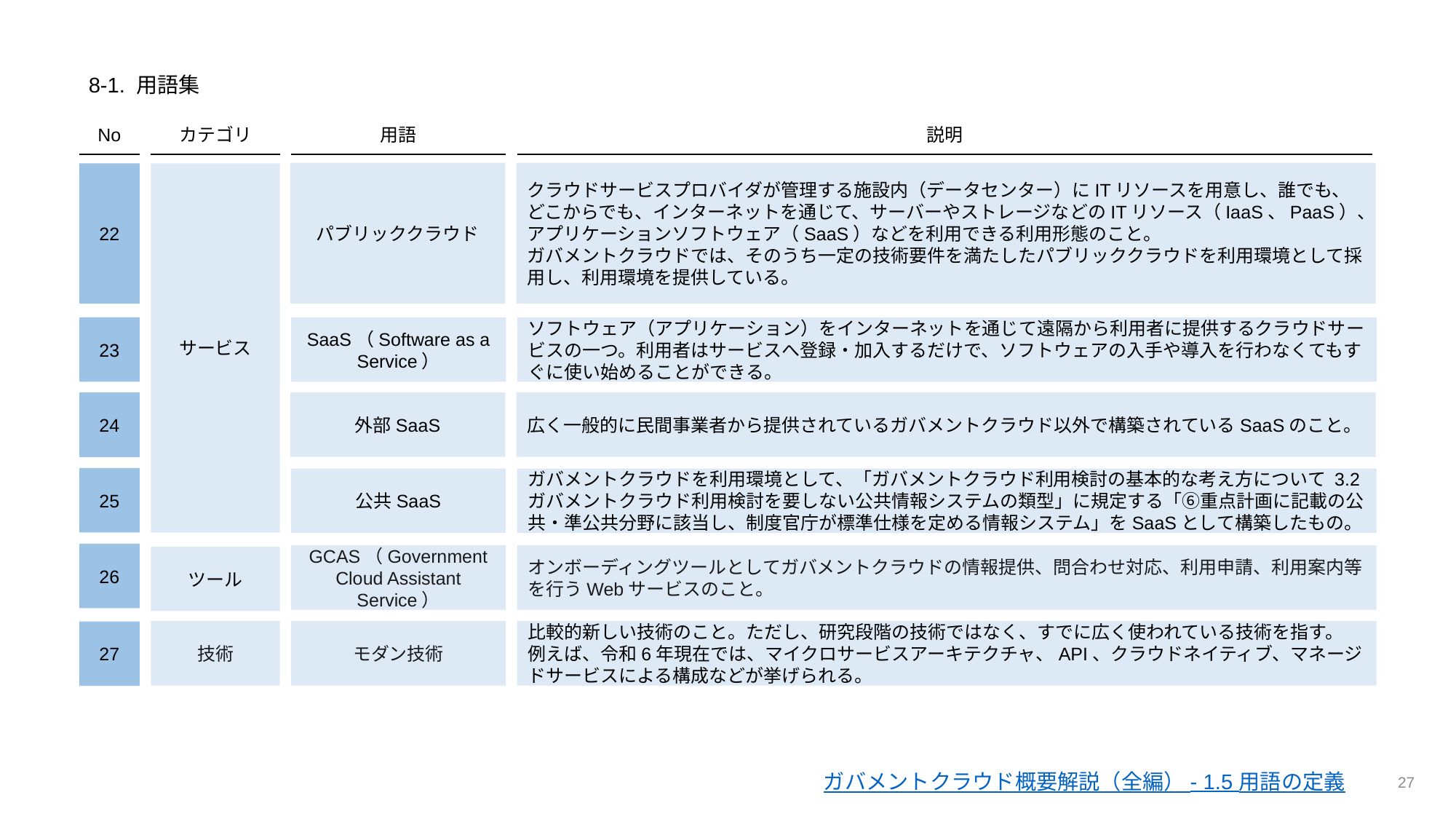

# 8-1. 用語集
No
カテゴリ
用語
説明
パブリッククラウド
クラウドサービスプロバイダが管理する施設内（データセンター）にITリソースを用意し、誰でも、どこからでも、インターネットを通じて、サーバーやストレージなどのITリソース（IaaS、PaaS）、アプリケーションソフトウェア（SaaS）などを利用できる利用形態のこと。
ガバメントクラウドでは、そのうち一定の技術要件を満たしたパブリッククラウドを利用環境として採用し、利用環境を提供している。
22
サービス
23
SaaS（Software as a Service）
ソフトウェア（アプリケーション）をインターネットを通じて遠隔から利用者に提供するクラウドサービスの一つ。利用者はサービスへ登録・加入するだけで、ソフトウェアの入手や導入を行わなくてもすぐに使い始めることができる。
外部SaaS
広く一般的に民間事業者から提供されているガバメントクラウド以外で構築されているSaaSのこと。
24
25
公共SaaS
ガバメントクラウドを利用環境として、「ガバメントクラウド利用検討の基本的な考え方について 3.2ガバメントクラウド利用検討を要しない公共情報システムの類型」に規定する「⑥重点計画に記載の公共・準公共分野に該当し、制度官庁が標準仕様を定める情報システム」をSaaSとして構築したもの。
26
GCAS（Government Cloud Assistant Service）
オンボーディングツールとしてガバメントクラウドの情報提供、問合わせ対応、利用申請、利用案内等を行うWebサービスのこと。
ツール
技術
モダン技術
比較的新しい技術のこと。ただし、研究段階の技術ではなく、すでに広く使われている技術を指す。
例えば、令和6年現在では、マイクロサービスアーキテクチャ、API、クラウドネイティブ、マネージドサービスによる構成などが挙げられる。
27
27
ガバメントクラウド概要解説（全編） - 1.5 用語の定義